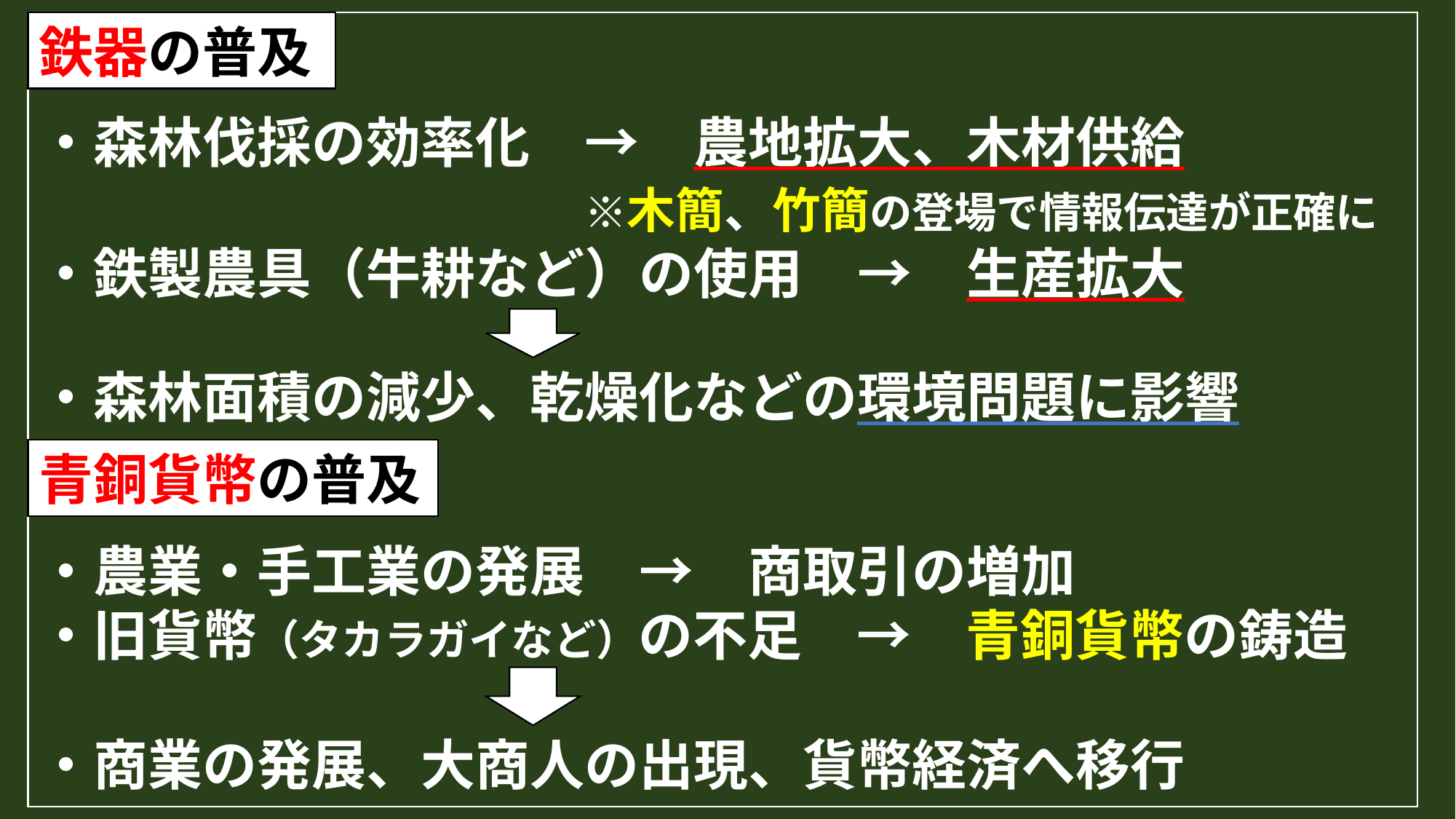

鉄器の普及

・森林伐採の効率化　→　農地拡大、木材供給
　　　　　　　　　　※木簡、竹簡の登場で情報伝達が正確に
・鉄製農具（牛耕など）の使用　→　生産拡大

・森林面積の減少、乾燥化などの環境問題に影響
青銅貨幣の普及
・農業・手工業の発展　→　商取引の増加
・旧貨幣（タカラガイなど）の不足　→　青銅貨幣の鋳造

・商業の発展、大商人の出現、貨幣経済へ移行